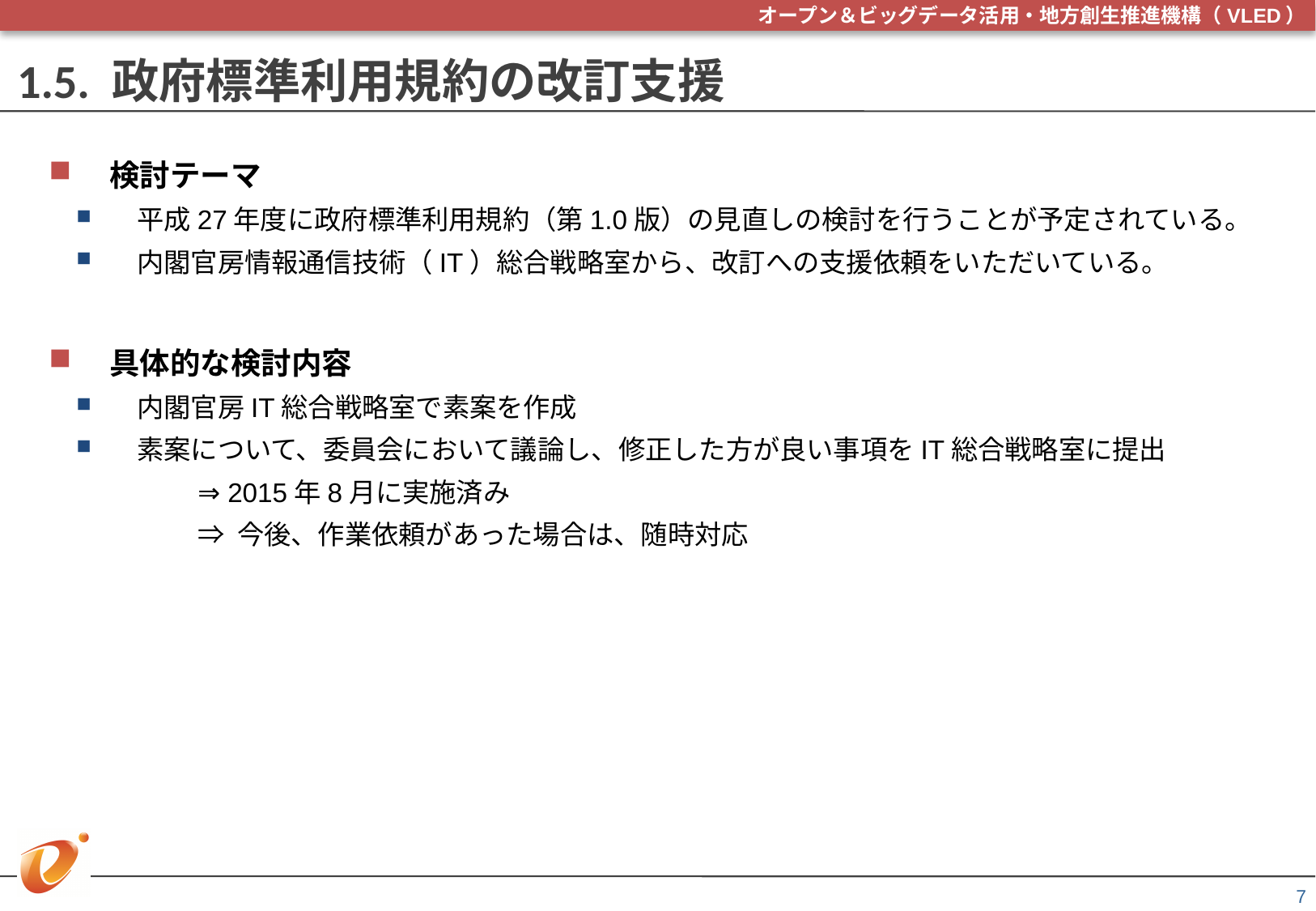

# 1.5. 政府標準利用規約の改訂支援
検討テーマ
平成27年度に政府標準利用規約（第1.0版）の見直しの検討を行うことが予定されている。
内閣官房情報通信技術（IT）総合戦略室から、改訂への支援依頼をいただいている。

具体的な検討内容
内閣官房IT総合戦略室で素案を作成
素案について、委員会において議論し、修正した方が良い事項をIT総合戦略室に提出
	⇒ 2015年8月に実施済み
	⇒ 今後、作業依頼があった場合は、随時対応

7